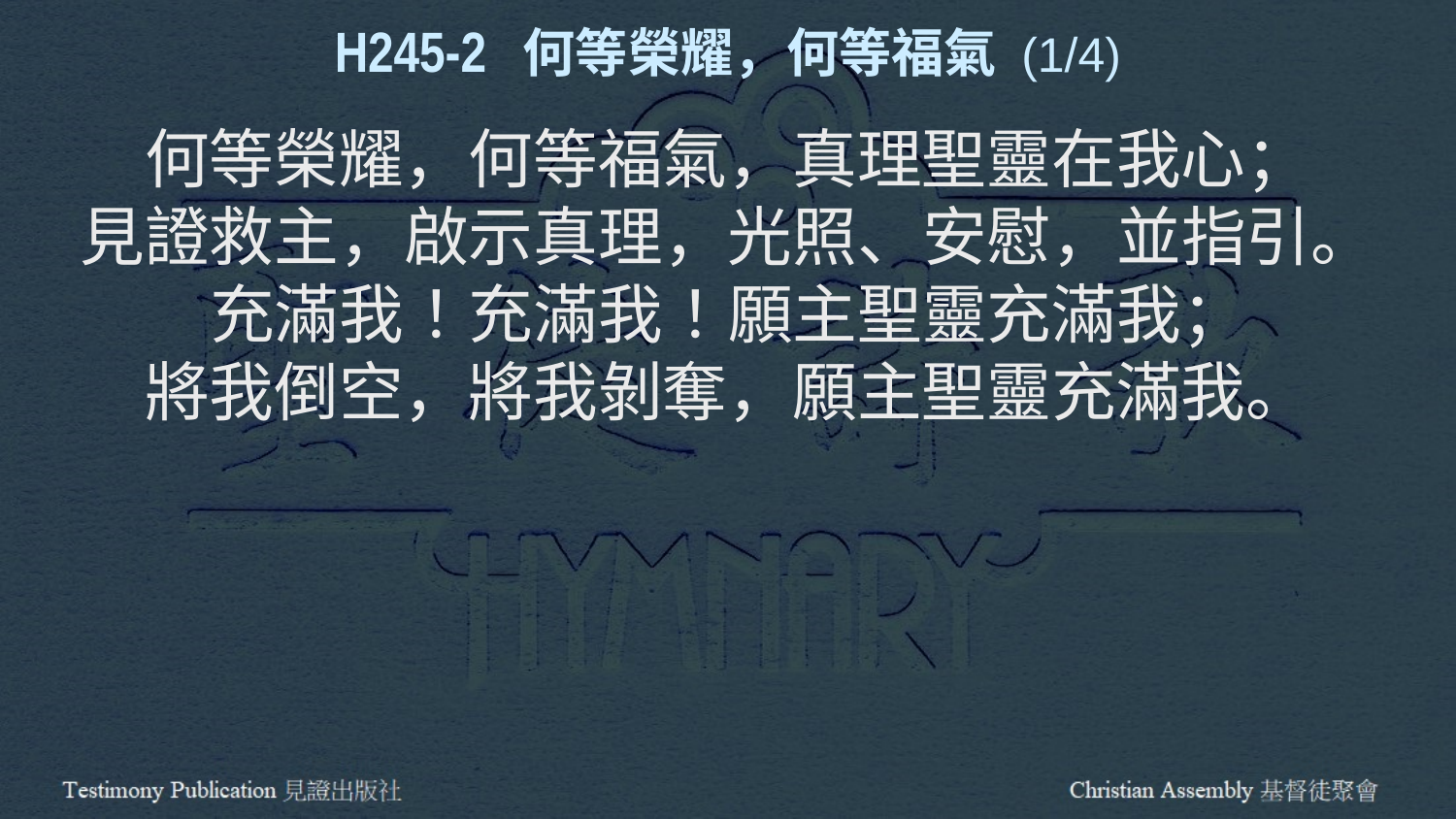

H245-2  何等榮耀，何等福氣 (1/4)
何等榮耀，何等福氣，真理聖靈在我心；
見證救主，啟示真理，光照、安慰，並指引。
充滿我！充滿我！願主聖靈充滿我；
將我倒空，將我剝奪，願主聖靈充滿我。